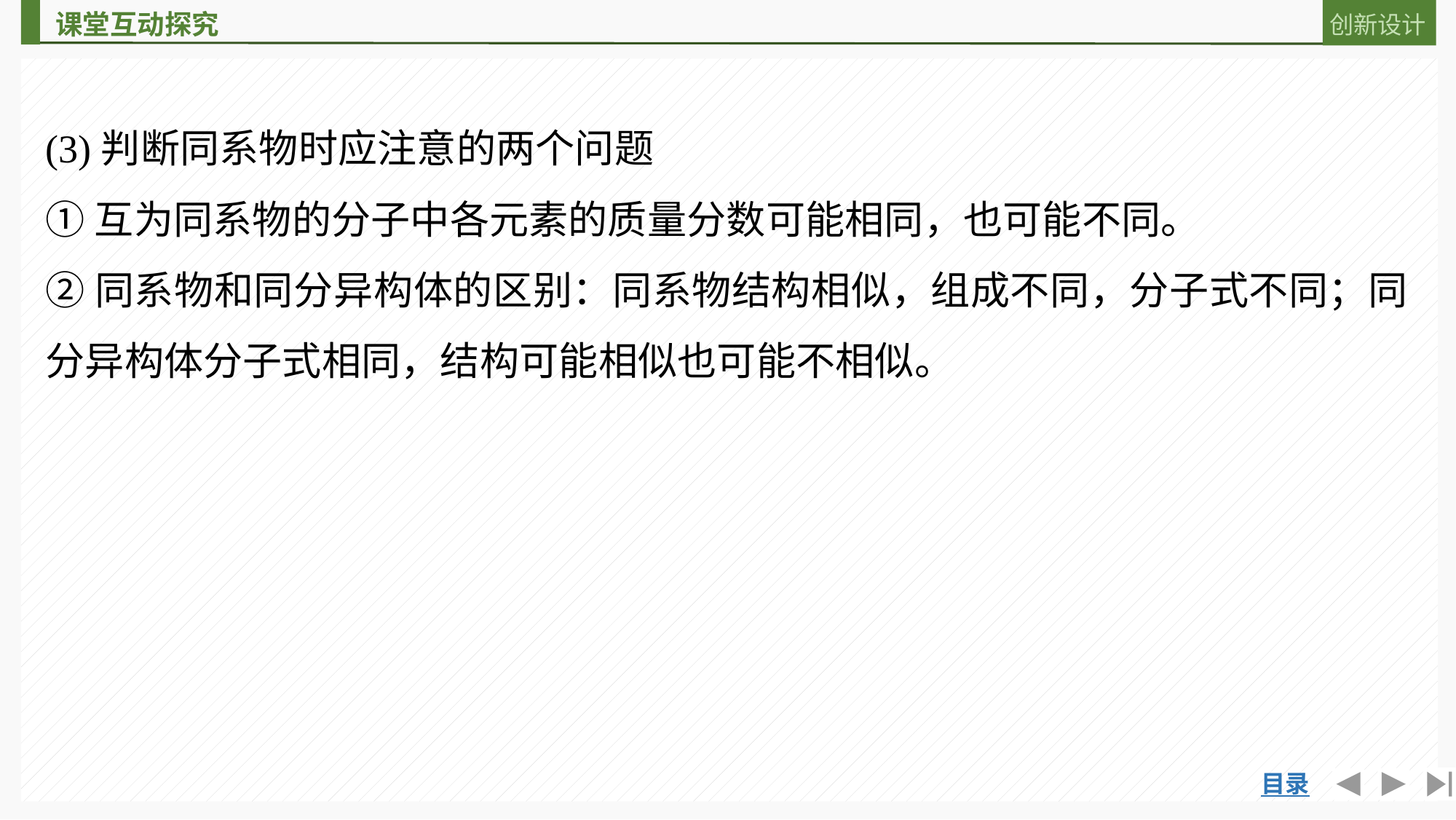

(3)判断同系物时应注意的两个问题
①互为同系物的分子中各元素的质量分数可能相同，也可能不同。
②同系物和同分异构体的区别：同系物结构相似，组成不同，分子式不同；同分异构体分子式相同，结构可能相似也可能不相似。